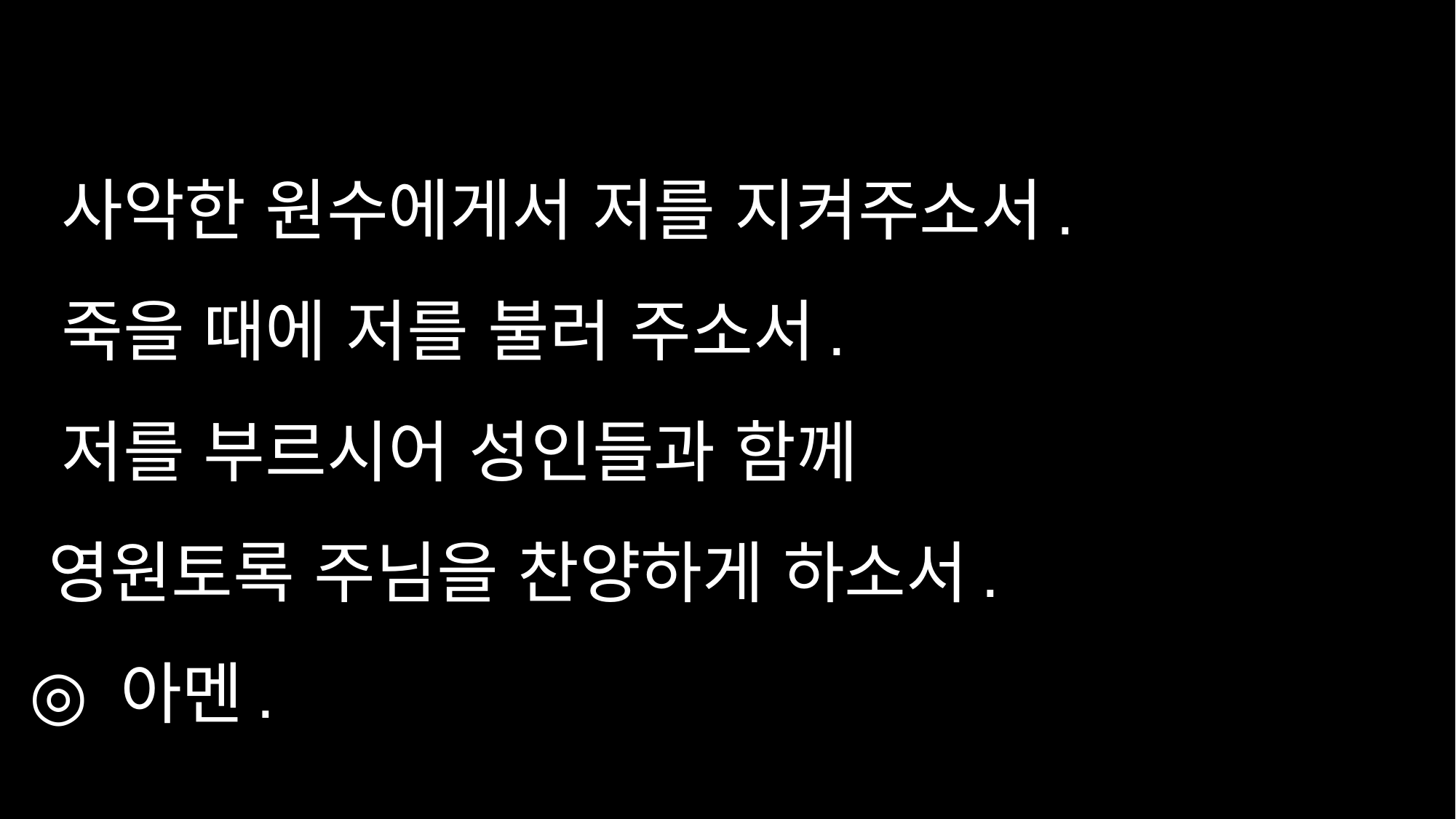

# 사악한 원수에게서 저를 지켜주소서. 죽을 때에 저를 불러 주소서. 저를 부르시어 성인들과 함께 영원토록 주님을 찬양하게 하소서. ◎ 아멘.